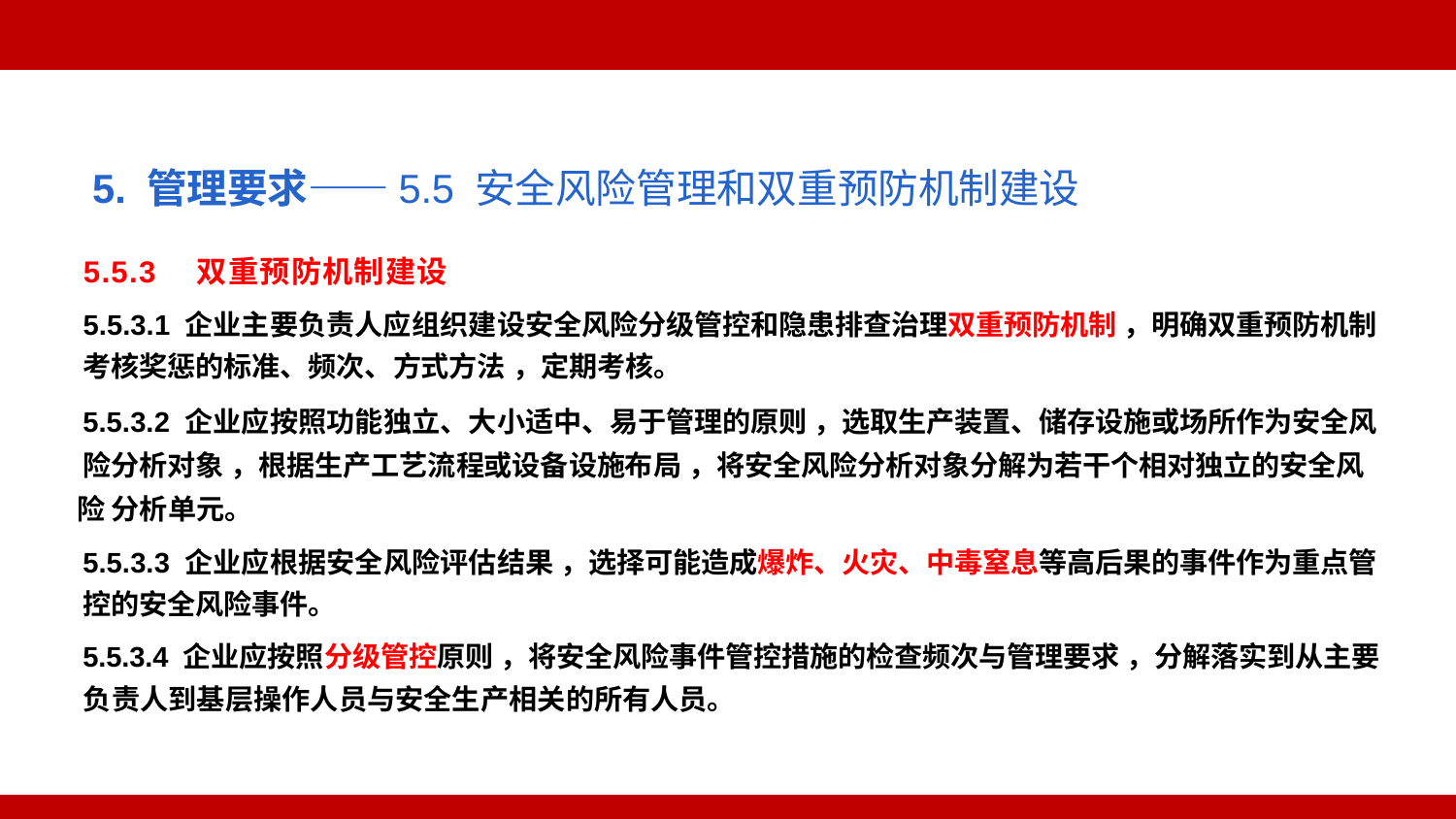

5. 管理要求——5.5 安全风险管理和双重预防机制建设

5.5.3   双重预防机制建设
5.5.3.1 企业主要负责人应组织建设安全风险分级管控和隐患排查治理双重预防机制 ，明确双重预防机制  考核奖惩的标准、频次、方式方法 ，定期考核。
5.5.3.2 企业应按照功能独立、大小适中、易于管理的原则 ，选取生产装置、储存设施或场所作为安全风  险分析对象 ，根据生产工艺流程或设备设施布局 ，将安全风险分析对象分解为若干个相对独立的安全风险 分析单元。
5.5.3.3 企业应根据安全风险评估结果 ，选择可能造成爆炸、火灾、中毒窒息等高后果的事件作为重点管  控的安全风险事件。

5.5.3.4 企业应按照分级管控原则 ，将安全风险事件管控措施的检查频次与管理要求 ，分解落实到从主要  负责人到基层操作人员与安全生产相关的所有人员。